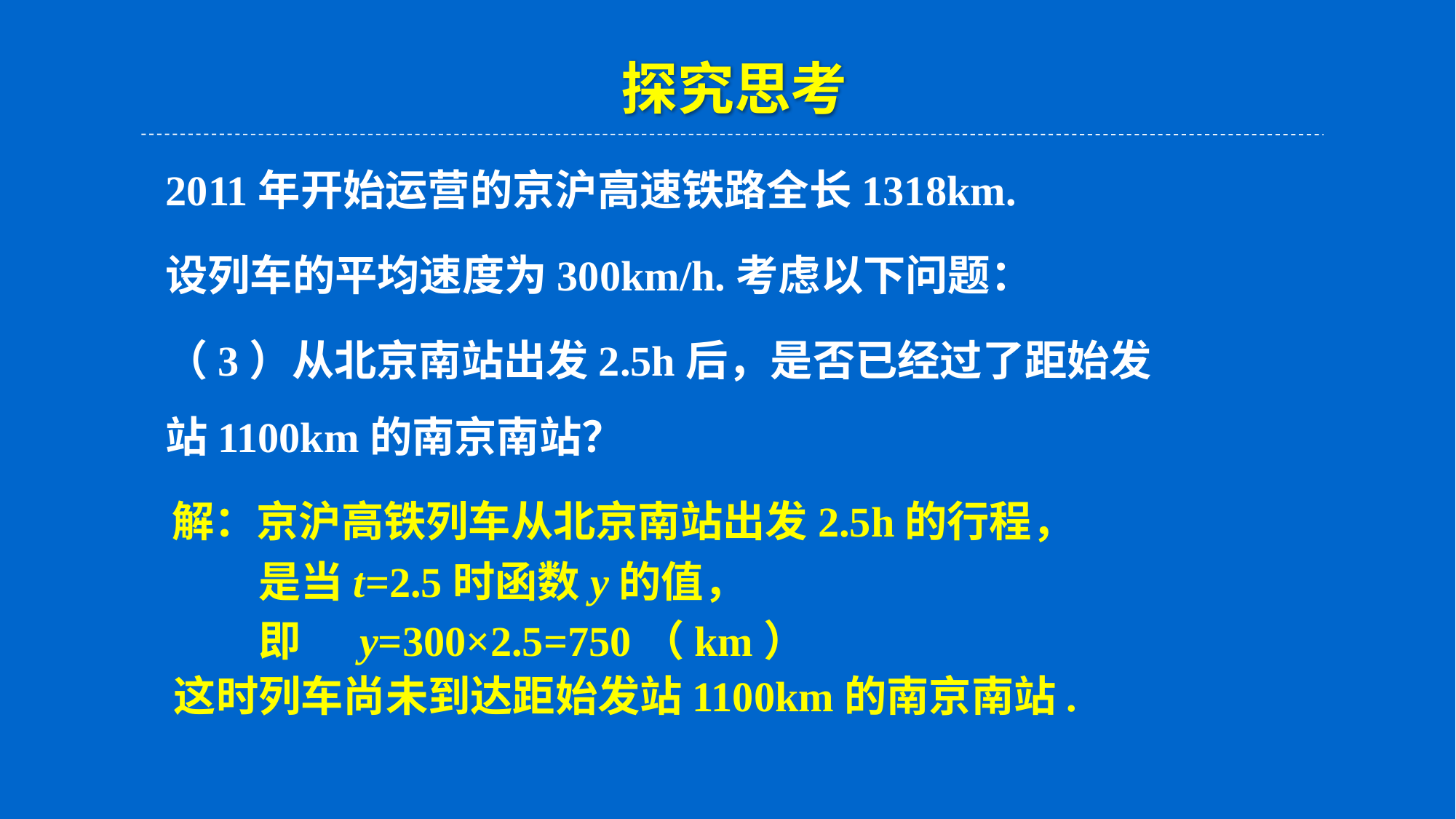

探究思考
2011年开始运营的京沪高速铁路全长1318km.
设列车的平均速度为300km/h.考虑以下问题：
（3）从北京南站出发2.5h后，是否已经过了距始发站1100km的南京南站？
解：京沪高铁列车从北京南站出发2.5h的行程，
是当t=2.5时函数y的值，
即     y=300×2.5=750（km）

这时列车尚未到达距始发站1100km的南京南站.